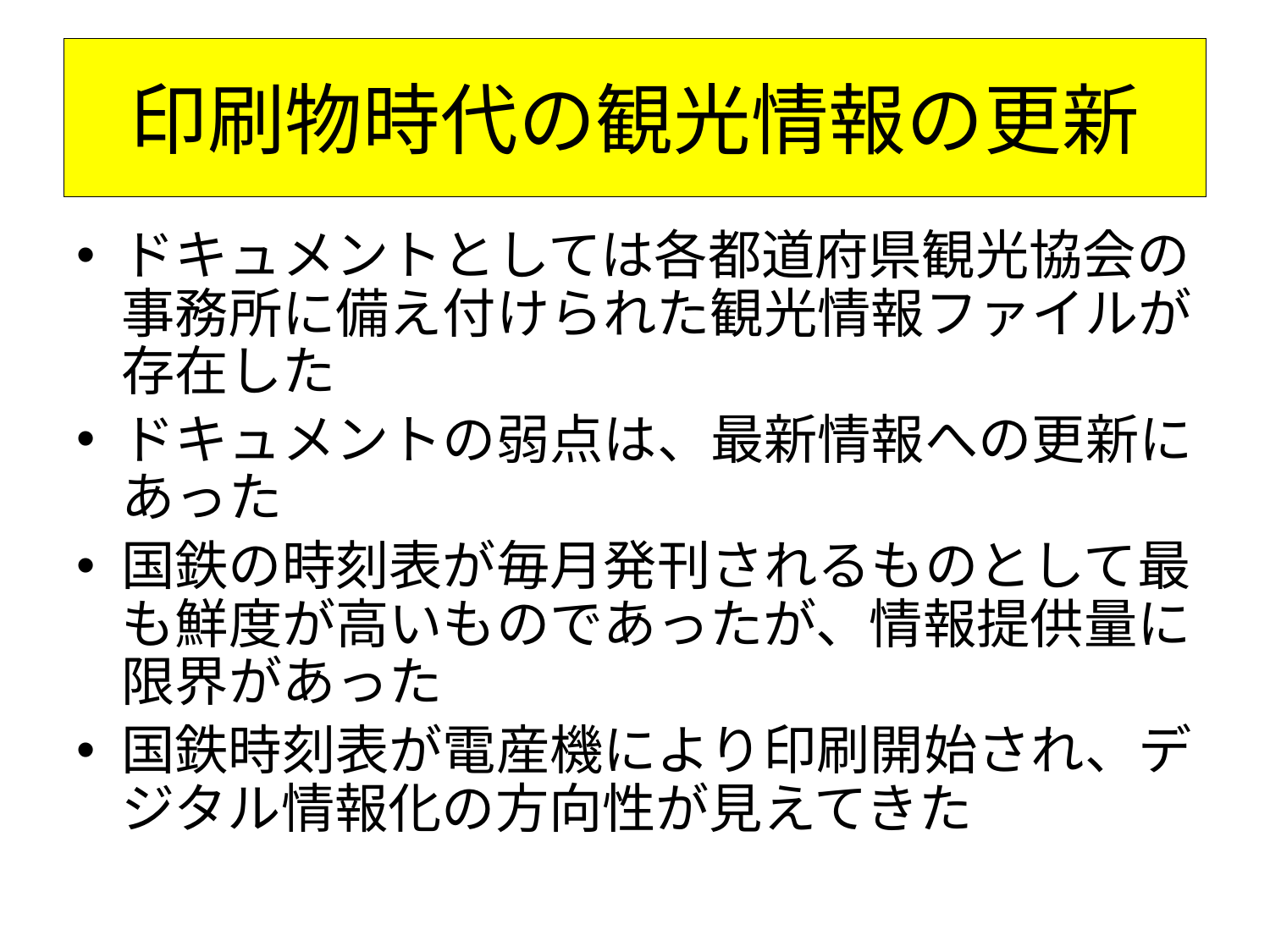

# 印刷物時代の観光情報の更新
ドキュメントとしては各都道府県観光協会の事務所に備え付けられた観光情報ファイルが存在した
ドキュメントの弱点は、最新情報への更新にあった
国鉄の時刻表が毎月発刊されるものとして最も鮮度が高いものであったが、情報提供量に限界があった
国鉄時刻表が電産機により印刷開始され、デジタル情報化の方向性が見えてきた